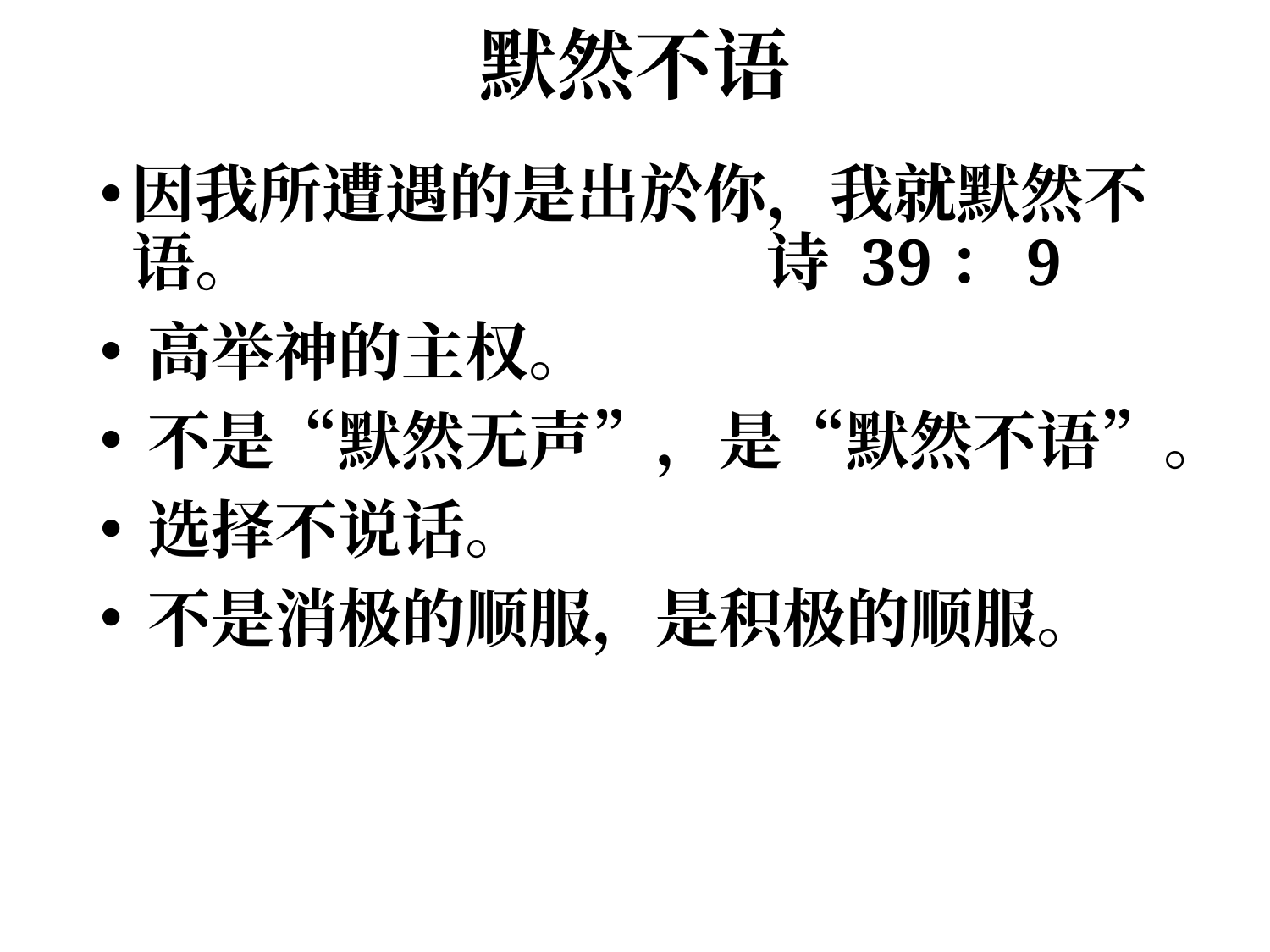

# 默然不语
因我所遭遇的是出於你，我就默然不语。				诗 39：9
高举神的主权。
不是“默然无声”，是“默然不语”。
选择不说话。
不是消极的顺服，是积极的顺服。